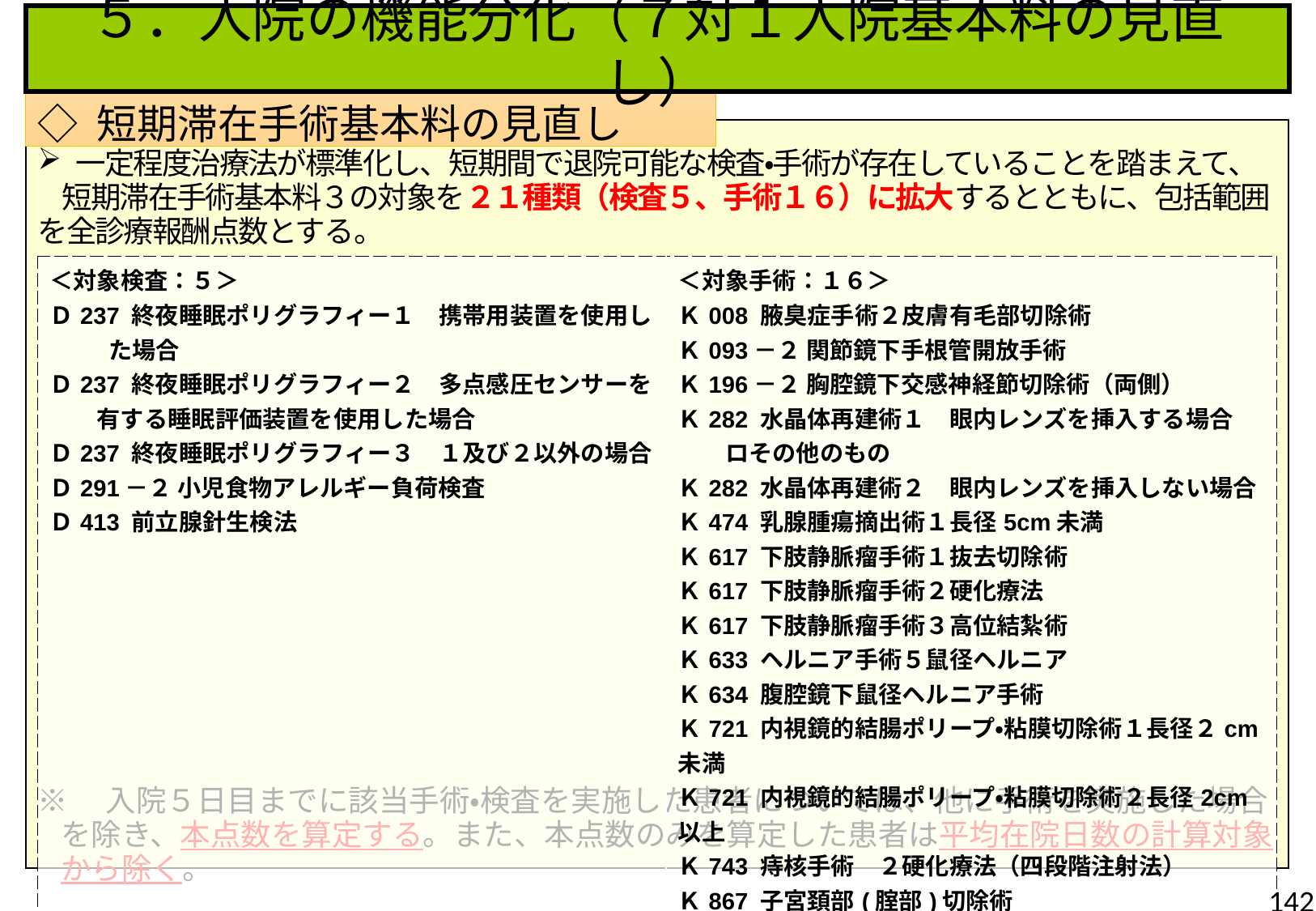

５．入院の機能分化（７対１入院基本料の見直し）
◇ 短期滞在手術基本料の見直し

 一定程度治療法が標準化し、短期間で退院可能な検査・手術が存在していることを踏まえて、
   短期滞在手術基本料３の対象を２１種類（検査５、手術１６）に拡大するとともに、包括範囲を全診療報酬点数とする。

※　入院５日目までに該当手術・検査を実施した患者については、他に手術を実施した場合を除き、本点数を算定する。また、本点数のみを算定した患者は平均在院日数の計算対象から除く。
| ＜対象検査：５＞ Ｄ237 終夜睡眠ポリグラフィー１　携帯用装置を使用した場合 Ｄ237 終夜睡眠ポリグラフィー２　多点感圧センサーを有する睡眠評価装置を使用した場合 Ｄ237 終夜睡眠ポリグラフィー３　１及び２以外の場合 Ｄ291－２ 小児食物アレルギー負荷検査 Ｄ413 前立腺針生検法 | ＜対象手術：１６＞ Ｋ008 腋臭症手術２皮膚有毛部切除術 Ｋ093－２ 関節鏡下手根管開放手術 Ｋ196－２ 胸腔鏡下交感神経節切除術（両側） Ｋ282 水晶体再建術１　眼内レンズを挿入する場合　ロその他のもの Ｋ282 水晶体再建術２　眼内レンズを挿入しない場合 Ｋ474 乳腺腫瘍摘出術１長径5cm未満 Ｋ617 下肢静脈瘤手術１抜去切除術 Ｋ617 下肢静脈瘤手術２硬化療法 Ｋ617 下肢静脈瘤手術３高位結紮術 Ｋ633 ヘルニア手術５鼠径ヘルニア Ｋ634 腹腔鏡下鼠径ヘルニア手術 Ｋ721 内視鏡的結腸ポリープ・粘膜切除術１長径２cm未満 Ｋ721 内視鏡的結腸ポリープ・粘膜切除術２長径2cm以上 Ｋ743 痔核手術　２硬化療法（四段階注射法） Ｋ867 子宮頚部(腟部)切除術 Ｋ873 子宮鏡下子宮筋腫摘出術 |
| --- | --- |
142